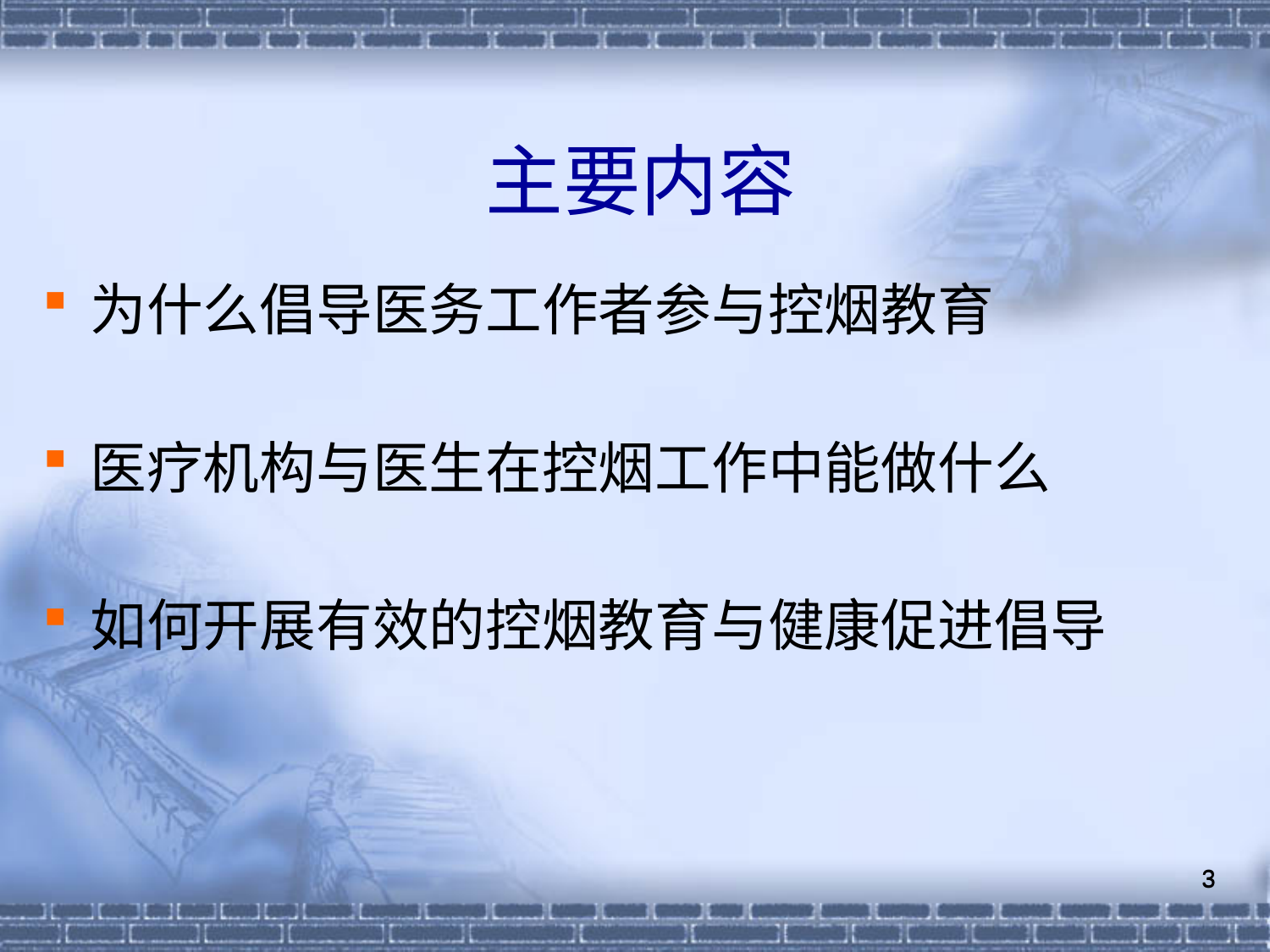

主要内容
为什么倡导医务工作者参与控烟教育

医疗机构与医生在控烟工作中能做什么

如何开展有效的控烟教育与健康促进倡导

3
3